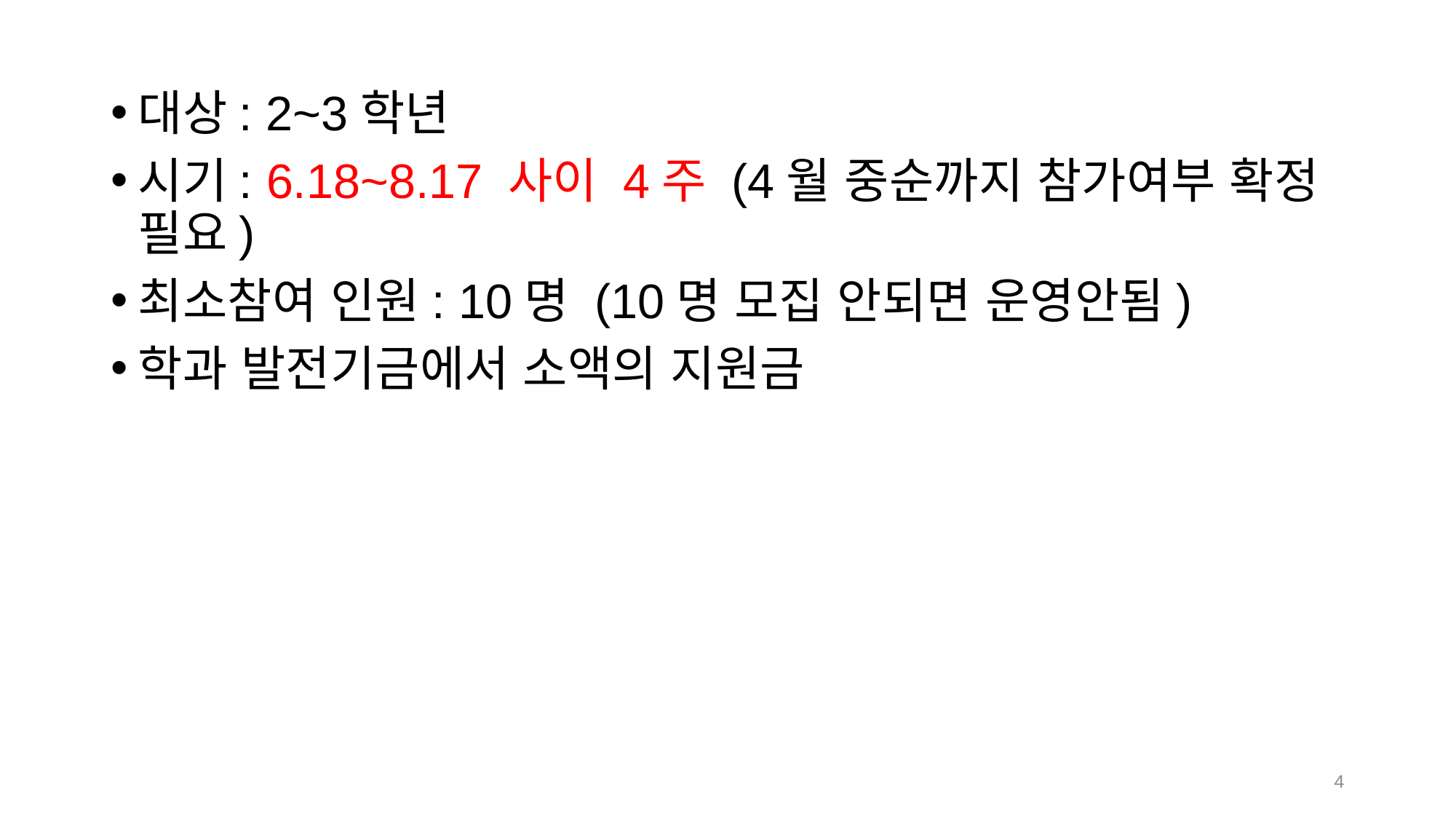

대상: 2~3학년
시기: 6.18~8.17 사이 4주 (4월 중순까지 참가여부 확정 필요)
최소참여 인원: 10명 (10명 모집 안되면 운영안됨)
학과 발전기금에서 소액의 지원금

4